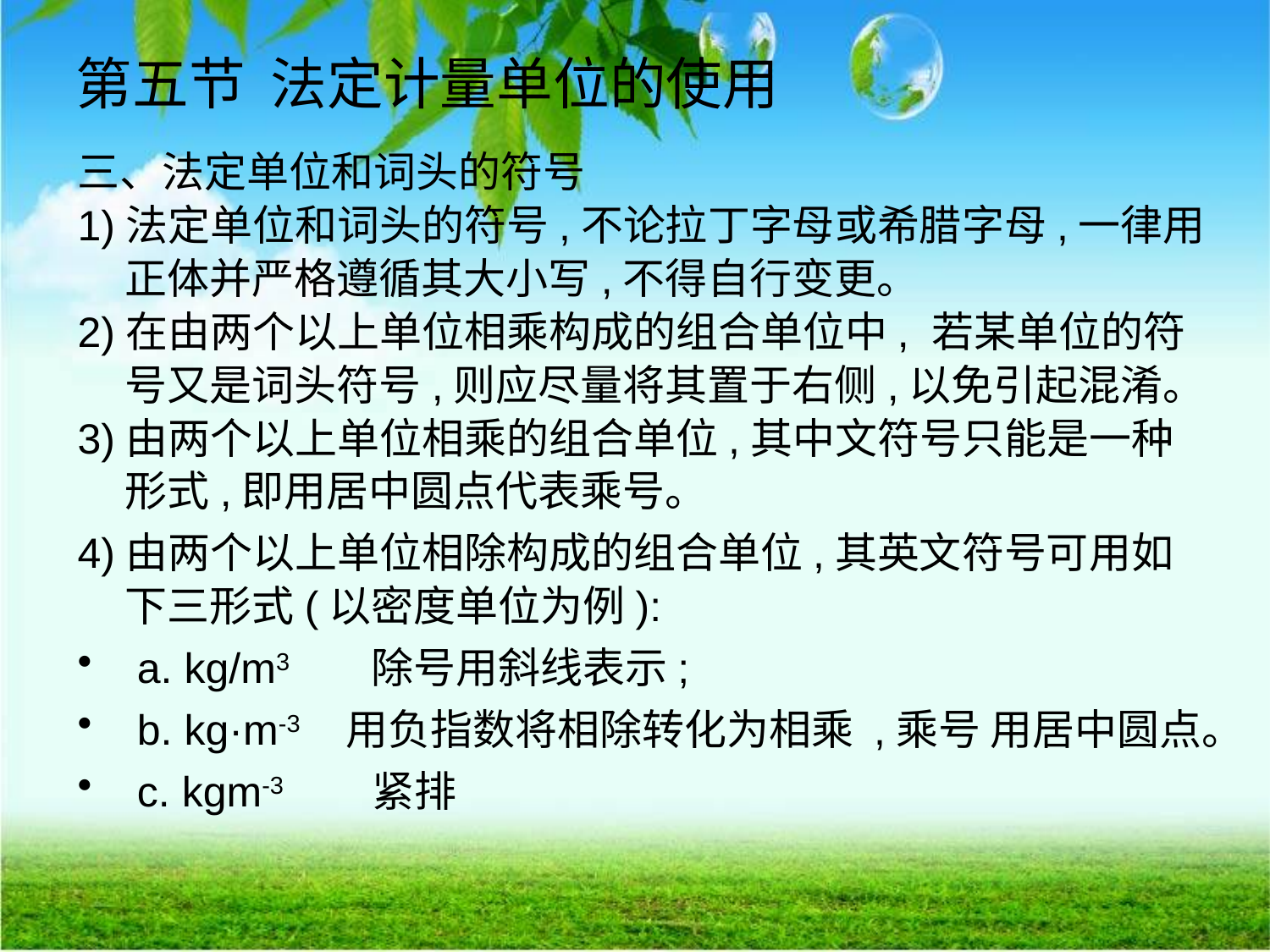

# 第五节  法定计量单位的使用
三、法定单位和词头的符号
1)法定单位和词头的符号,不论拉丁字母或希腊字母,一律用正体并严格遵循其大小写,不得自行变更。
2)在由两个以上单位相乘构成的组合单位中, 若某单位的符号又是词头符号,则应尽量将其置于右侧,以免引起混淆。
3)由两个以上单位相乘的组合单位,其中文符号只能是一种形式,即用居中圆点代表乘号。
4)由两个以上单位相除构成的组合单位,其英文符号可用如下三形式(以密度单位为例):
 a. kg/m3      除号用斜线表示;
 b. kg·m-3   用负指数将相除转化为相乘 ,乘号 用居中圆点。
 c. kgm-3       紧排